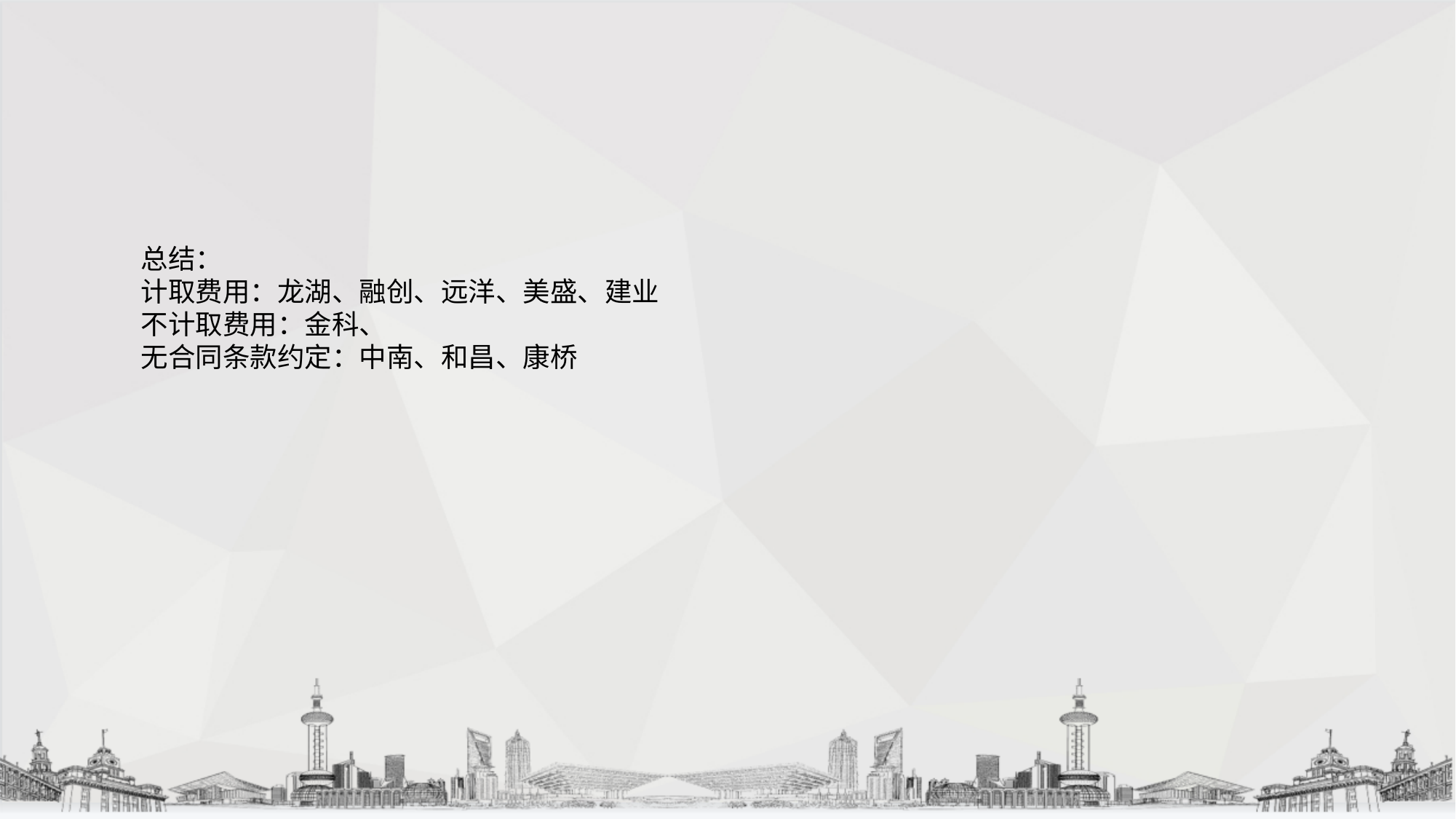

总结：
计取费用：龙湖、融创、远洋、美盛、建业
不计取费用：金科、
无合同条款约定：中南、和昌、康桥